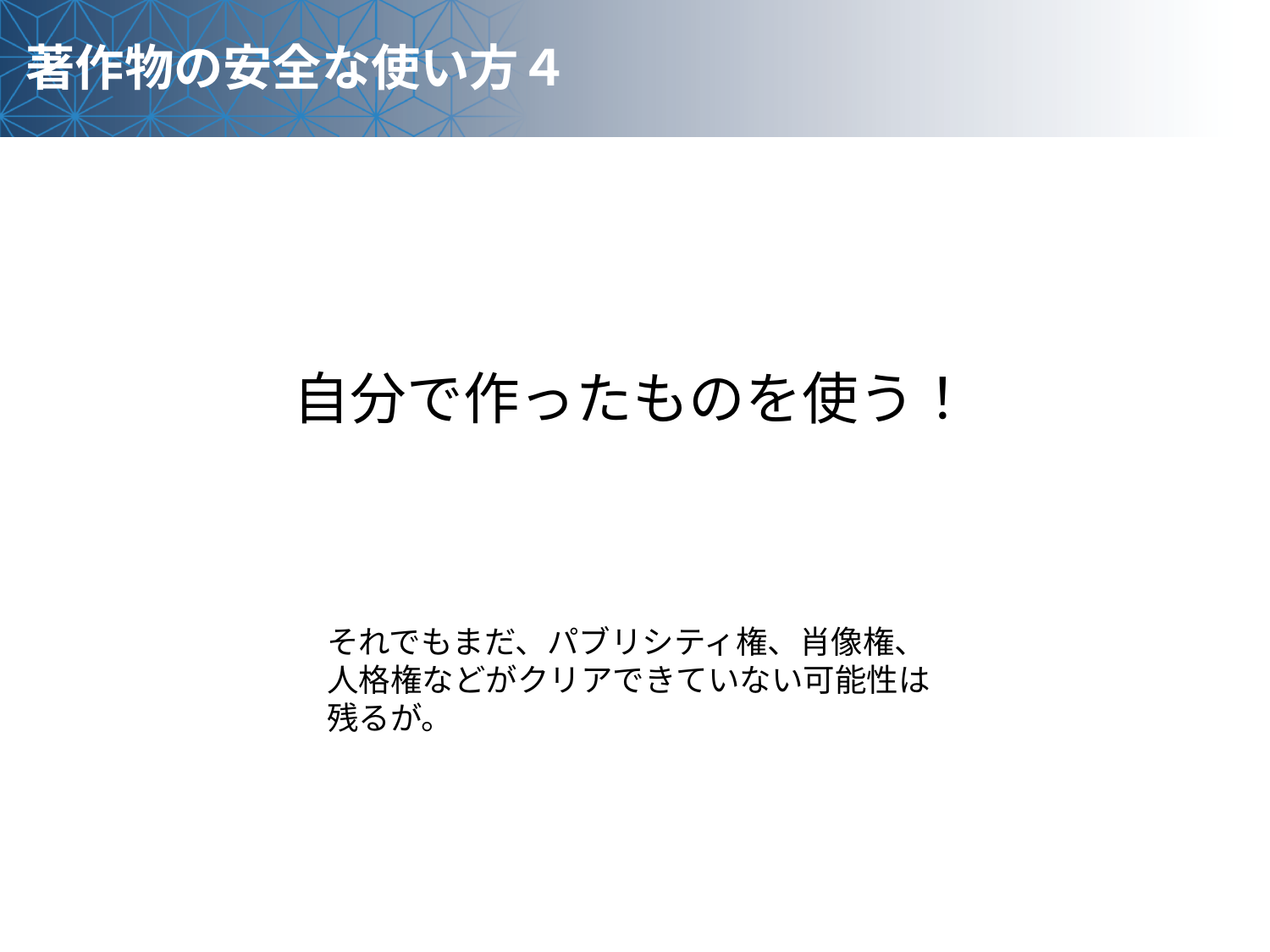

著作物の安全な使い方４
自分で作ったものを使う！
それでもまだ、パブリシティ権、肖像権、人格権などがクリアできていない可能性は残るが。